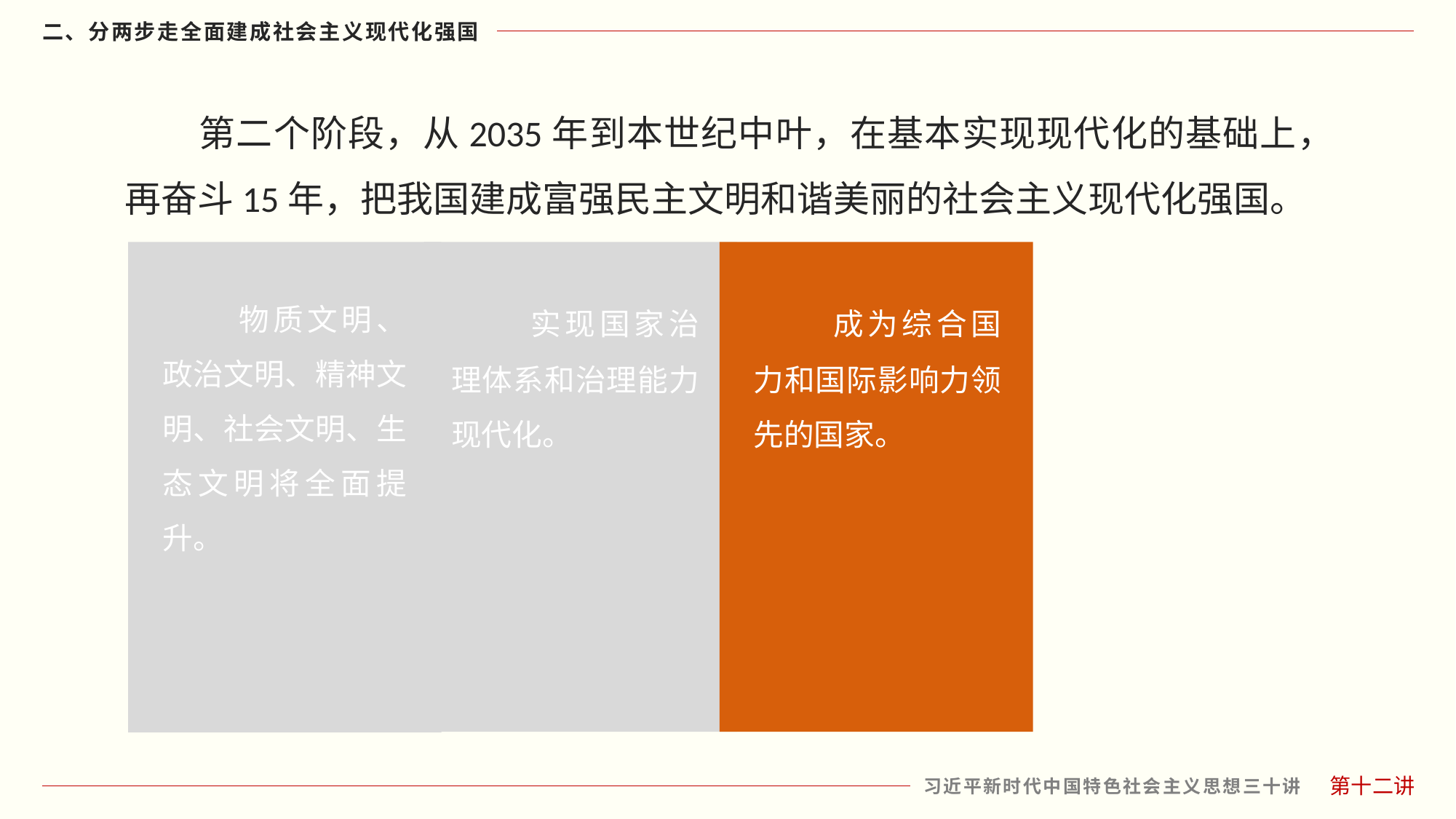

第二个阶段，从2035年到本世纪中叶，在基本实现现代化的基础上，再奋斗15年，把我国建成富强民主文明和谐美丽的社会主义现代化强国。

 物质文明、政治文明、精神文明、社会文明、生态文明将全面提升。

 实现国家治理体系和治理能力现代化。

 成为综合国力和国际影响力领先的国家。